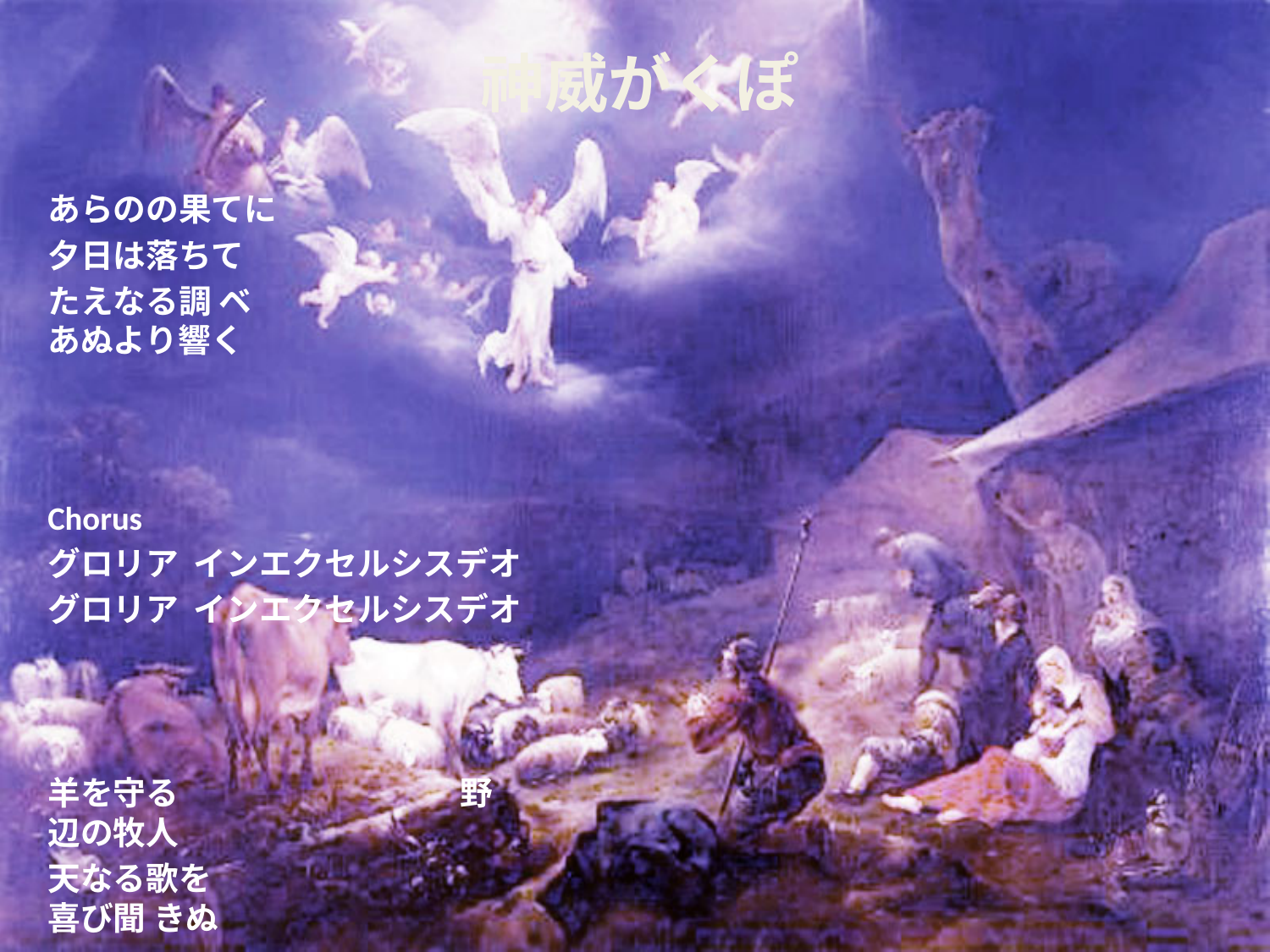

# 神威がくぽ
あらのの果てに
夕日は落ちて
たえなる調 ベ
あぬより響く

Chorus
グロリア  インエクセルシスデオ
グロリア  インエクセルシスデオ

羊を守る                                      野辺の牧人
天なる歌を                                       喜び聞 きぬ